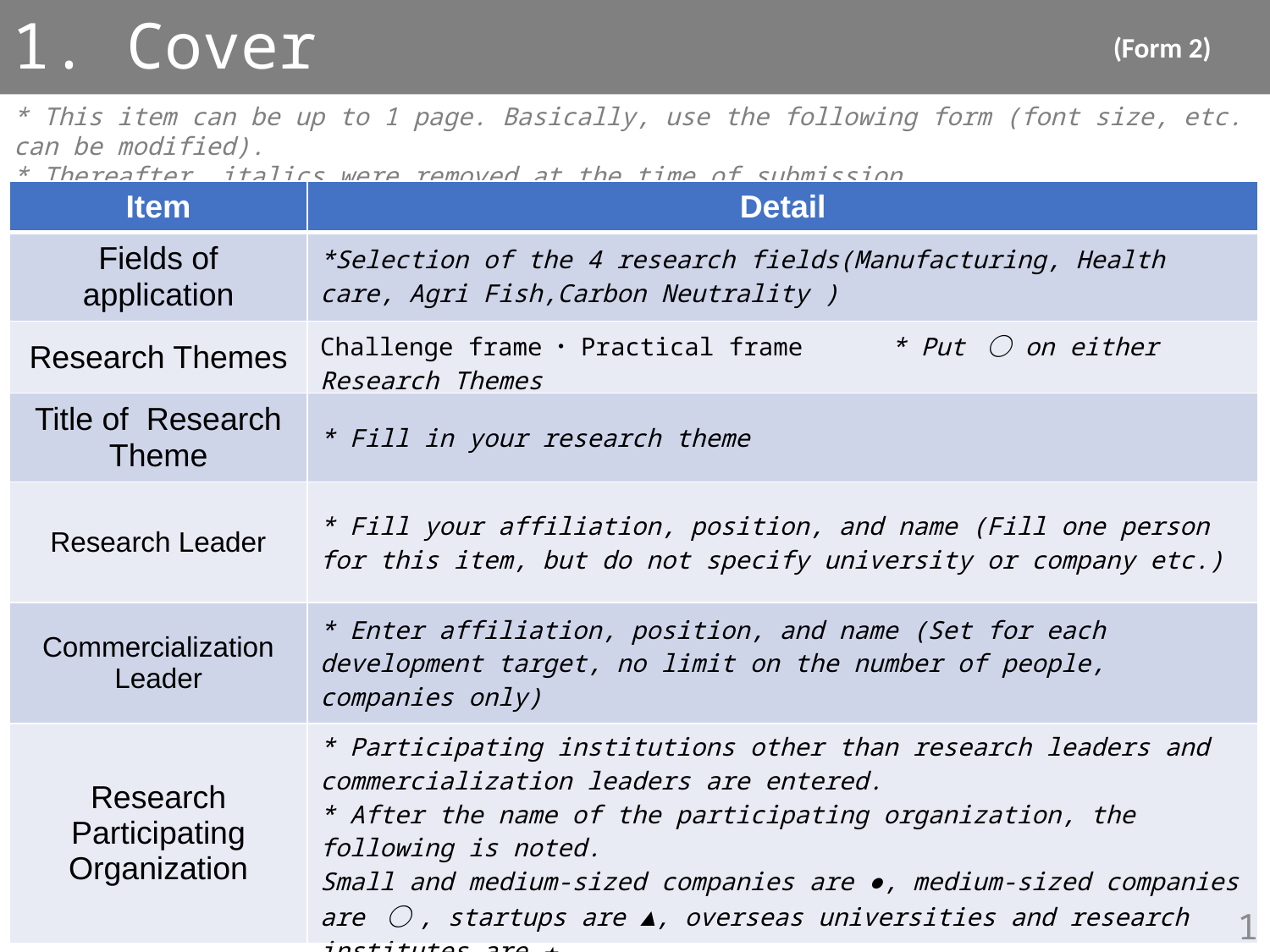

1. Cover
(Form 2)
* This item can be up to 1 page. Basically, use the following form (font size, etc. can be modified).
* Thereafter, italics were removed at the time of submission.
| Item | Detail |
| --- | --- |
| Fields of application | \*Selection of the 4 research fields(Manufacturing, Health care, Agri Fish,Carbon Neutrality ) |
| Research Themes | Challenge frame・Practical frame　　　\* Put 〇 on either Research Themes |
| Title of Research Theme | \* Fill in your research theme |
| Research Leader | \* Fill your affiliation, position, and name (Fill one person for this item, but do not specify university or company etc.) |
| Commercialization Leader | \* Enter affiliation, position, and name (Set for each development target, no limit on the number of people, companies only) |
| Research Participating Organization | \* Participating institutions other than research leaders and commercialization leaders are entered. \* After the name of the participating organization, the following is noted. Small and medium-sized companies are ●, medium-sized companies are 〇, startups are ▲, overseas universities and research institutes are ★ |
1